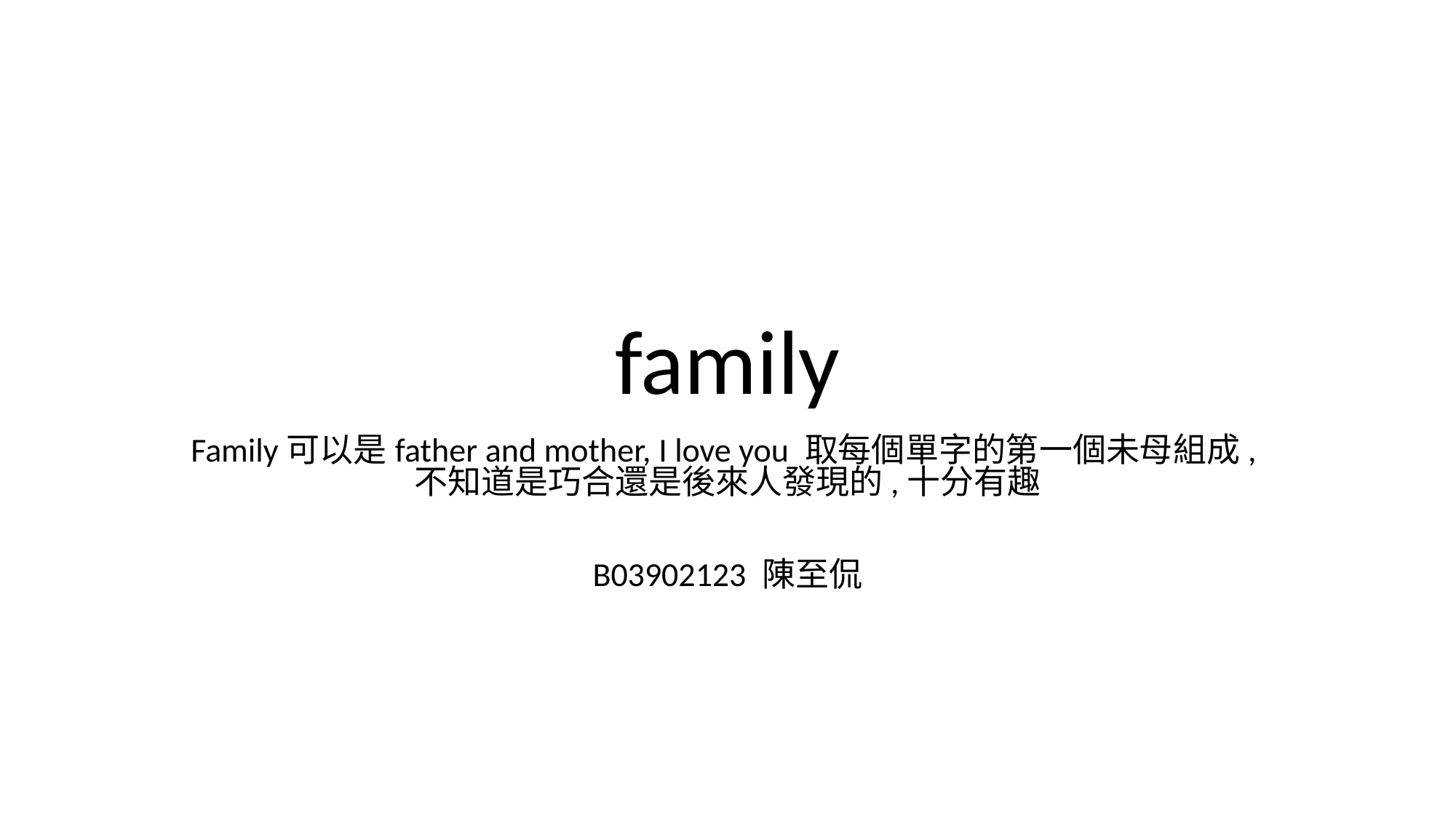

# family
Family可以是father and mother, I love you 取每個單字的第一個未母組成,不知道是巧合還是後來人發現的,十分有趣

B03902123 陳至侃